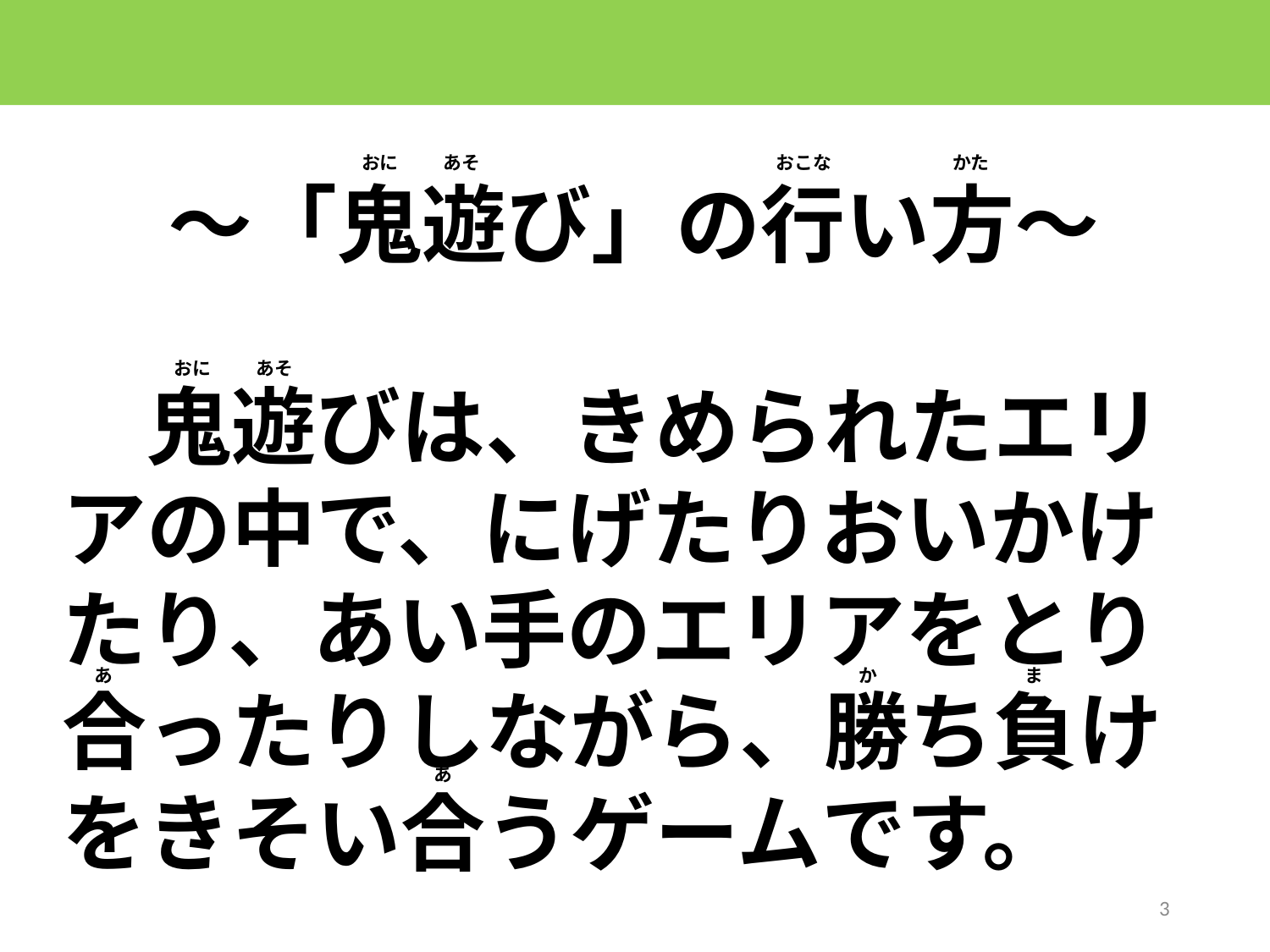

～「鬼遊び」の行い方～

　鬼遊びは、きめられたエリアの中で、にげたりおいかけたり、あい手のエリアをとり合ったりしながら、勝ち負けをきそい合うゲームです。
おに　　  あそ
おこな　　  　　　     かた

おに　　  あそ
あ
　か　　　　　　　　ま
あ
3